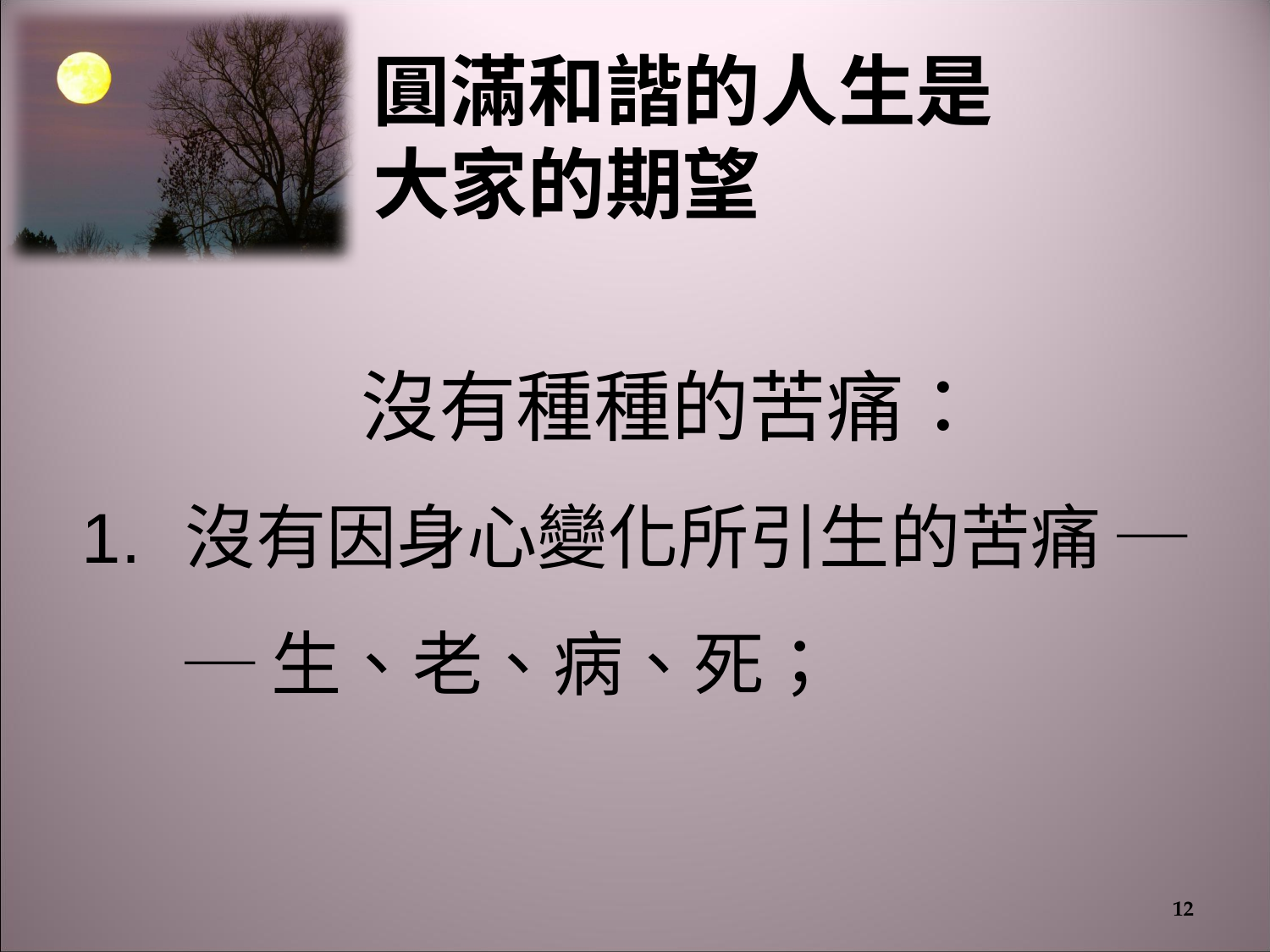

# 圓滿和諧的人生是大家的期望
   沒有種種的苦痛：
沒有因身心變化所引生的苦痛 ── 生、老、病、死；

12